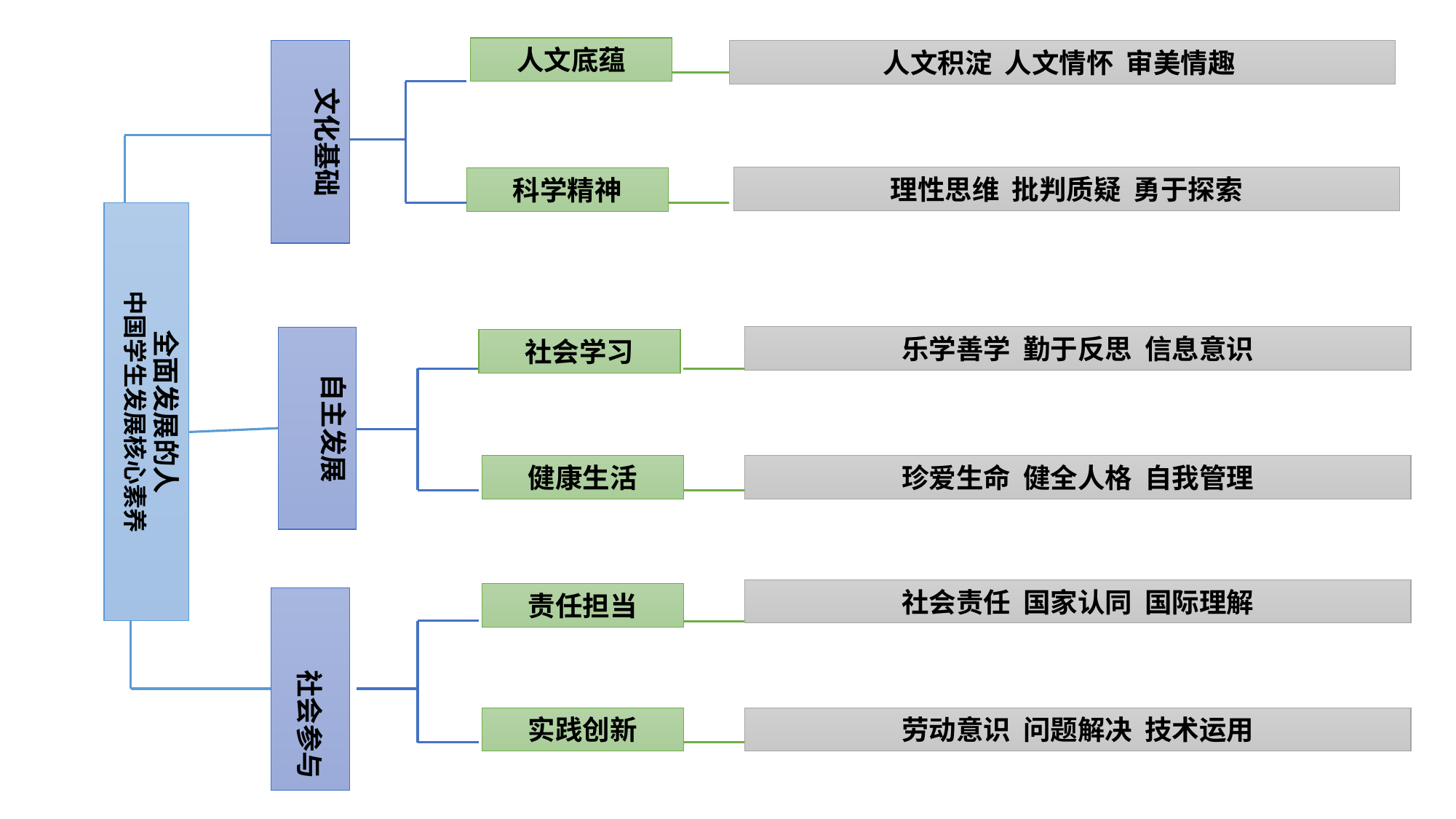

人文底蕴
文化基础
人文积淀  人文情怀  审美情趣
理性思维  批判质疑  勇于探索
科学精神
全面发展的人
中国学生发展核心素养
乐学善学  勤于反思  信息意识
自主发展
社会学习
健康生活
珍爱生命  健全人格  自我管理
社会责任  国家认同  国际理解
责任担当
社会参与
实践创新
劳动意识  问题解决  技术运用